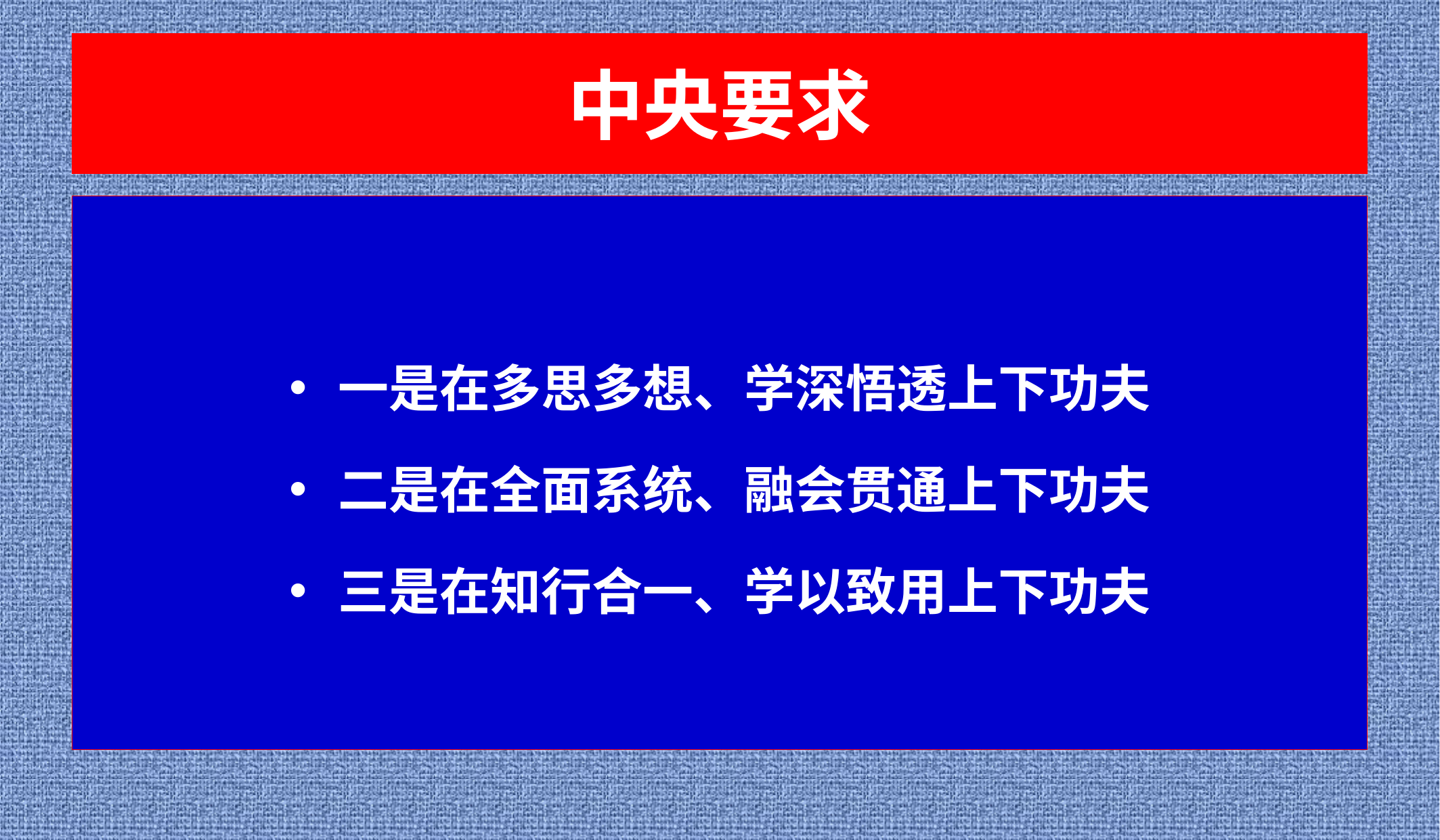

# 中央要求
一是在多思多想、学深悟透上下功夫
二是在全面系统、融会贯通上下功夫
三是在知行合一、学以致用上下功夫